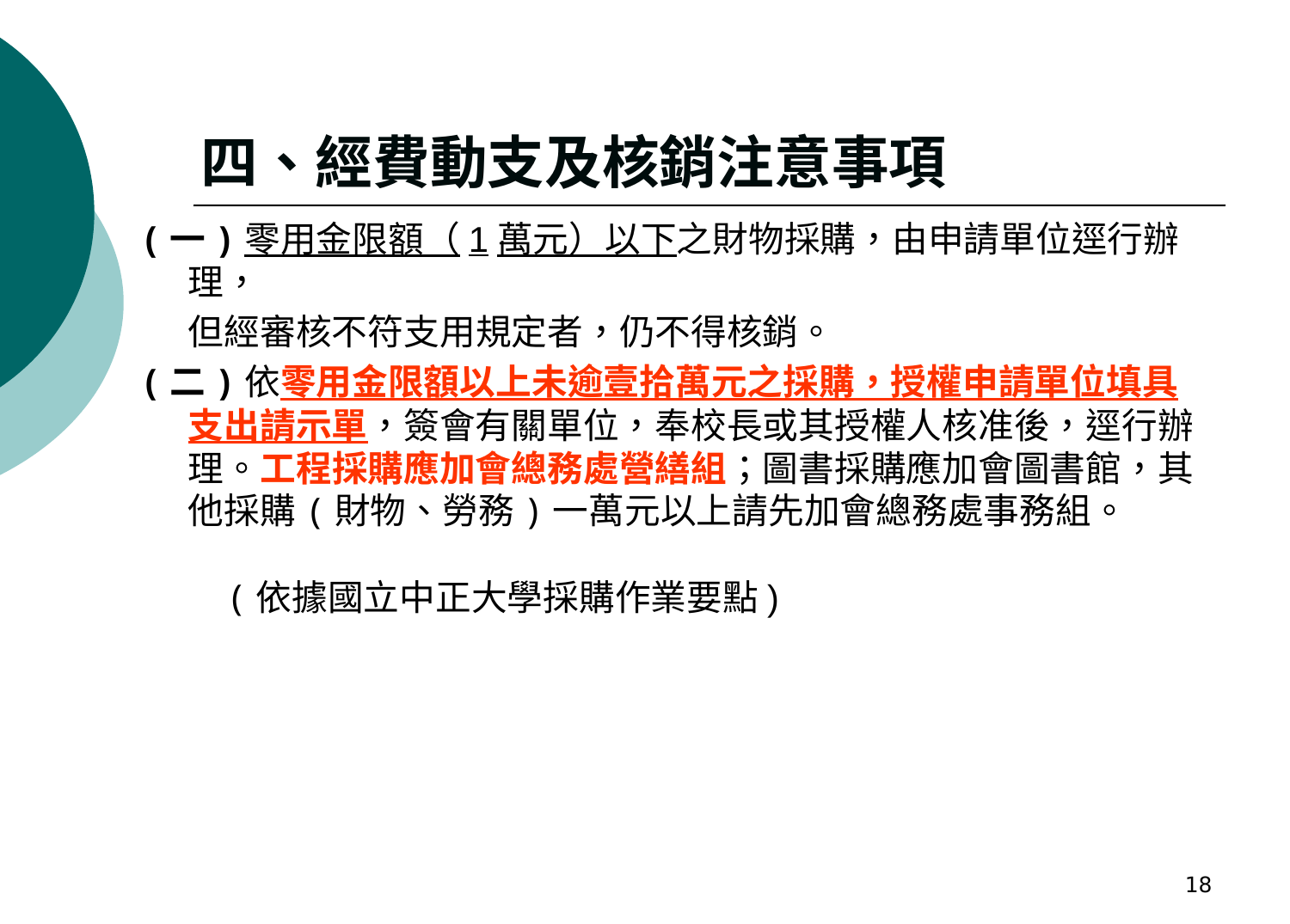

四、經費動支及核銷注意事項
(一)零用金限額（1萬元）以下之財物採購，由申請單位逕行辦理，
     但經審核不符支用規定者，仍不得核銷。
(二)依零用金限額以上未逾壹拾萬元之採購，授權申請單位填具支出請示單，簽會有關單位，奉校長或其授權人核准後，逕行辦理。工程採購應加會總務處營繕組；圖書採購應加會圖書館，其他採購(財物、勞務)一萬元以上請先加會總務處事務組。

    (依據國立中正大學採購作業要點)

18